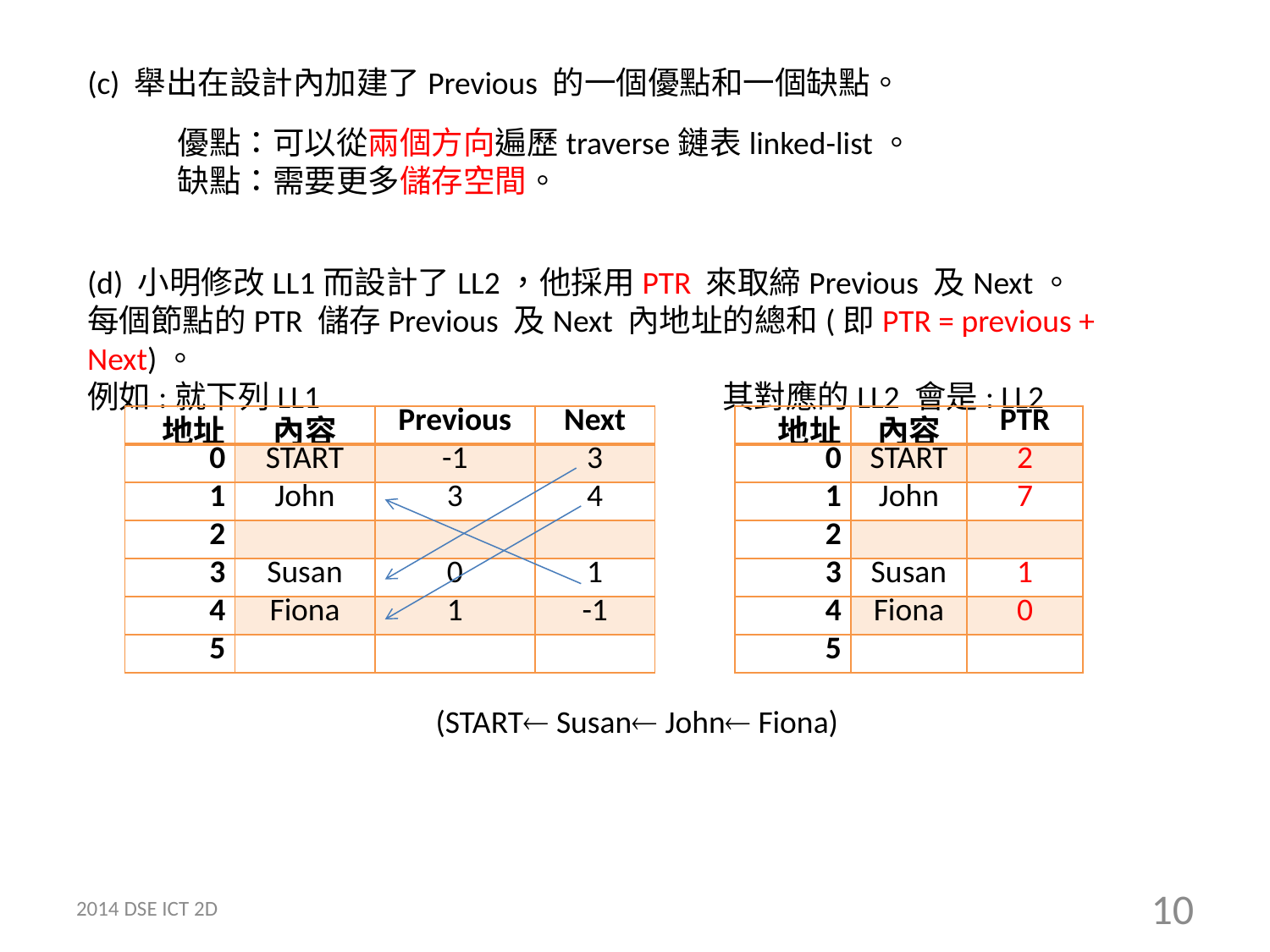

(c) 舉出在設計內加建了Previous 的一個優點和一個缺點。
優點：可以從兩個方向遍歷traverse鏈表linked-list。
缺點：需要更多儲存空間。
(d) 小明修改LL1而設計了LL2，他採用PTR 來取締Previous 及Next。
每個節點的PTR 儲存Previous 及Next 內地址的總和(即PTR = previous + Next)。
例如:就下列LL1				其對應的LL2 會是: LL2
| 地址 | 內容 | Previous | Next |
| --- | --- | --- | --- |
| 0 | START | -1 | 3 |
| 1 | John | 3 | 4 |
| 2 |  |  |  |
| 3 | Susan | 0 | 1 |
| 4 | Fiona | 1 | -1 |
| 5 |  |  |  |
| 地址 | 內容 | PTR |
| --- | --- | --- |
| 0 | START | 2 |
| 1 | John | 7 |
| 2 |  |  |
| 3 | Susan | 1 |
| 4 | Fiona | 0 |
| 5 |  |  |
(START← Susan← John← Fiona)
2014 DSE ICT 2D
10